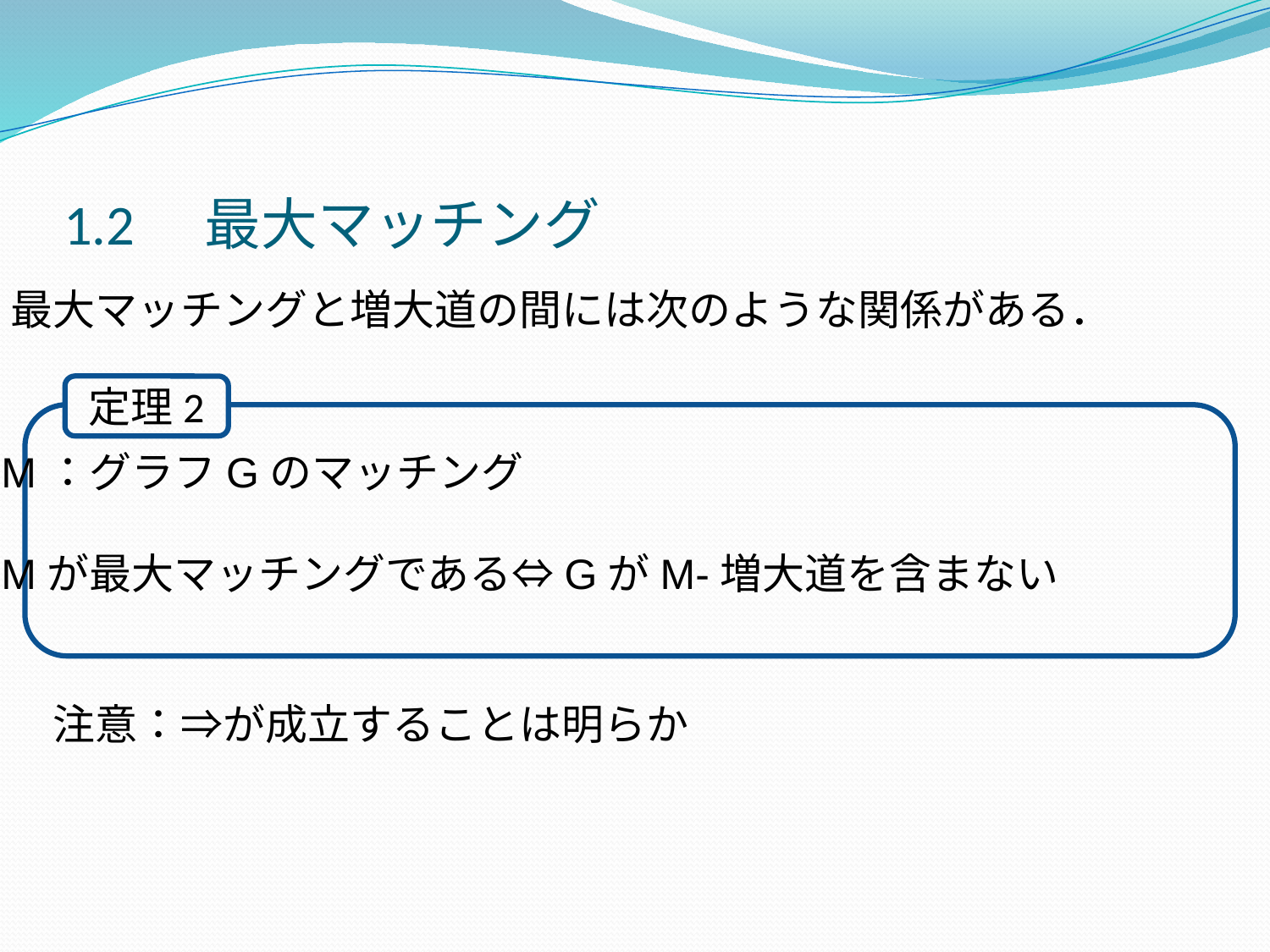

1.2　最大マッチング
最大マッチングと増大道の間には次のような関係がある．

　注意：⇒が成立することは明らか
定理2

M：グラフGのマッチング

Mが最大マッチングである⇔GがM-増大道を含まない